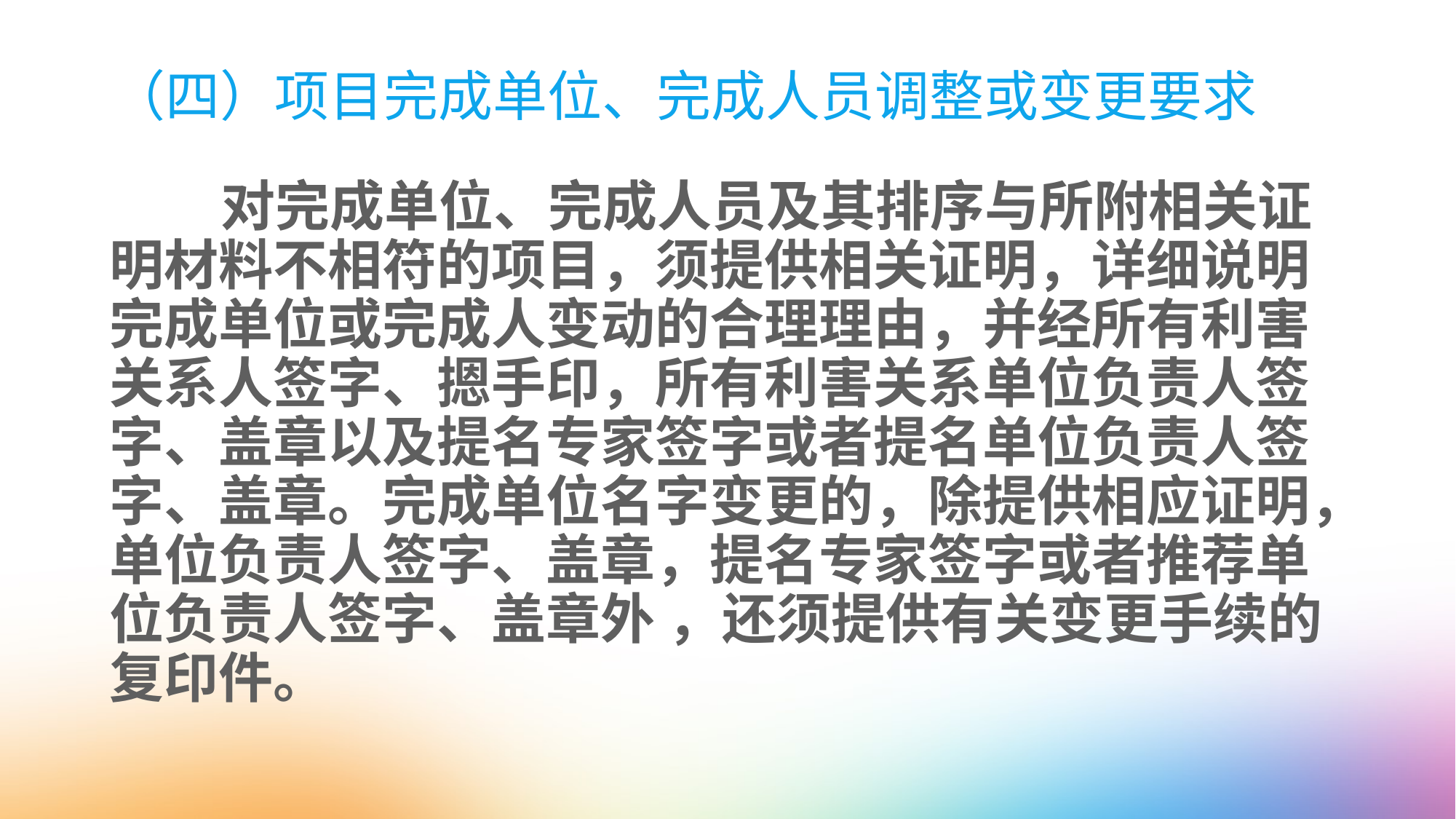

# （四）项目完成单位、完成人员调整或变更要求
        对完成单位、完成人员及其排序与所附相关证明材料不相符的项目，须提供相关证明，详细说明完成单位或完成人变动的合理理由，并经所有利害关系人签字、摁手印，所有利害关系单位负责人签字、盖章以及提名专家签字或者提名单位负责人签字、盖章。完成单位名字变更的，除提供相应证明，单位负责人签字、盖章，提名专家签字或者推荐单位负责人签字、盖章外 ，还须提供有关变更手续的复印件。